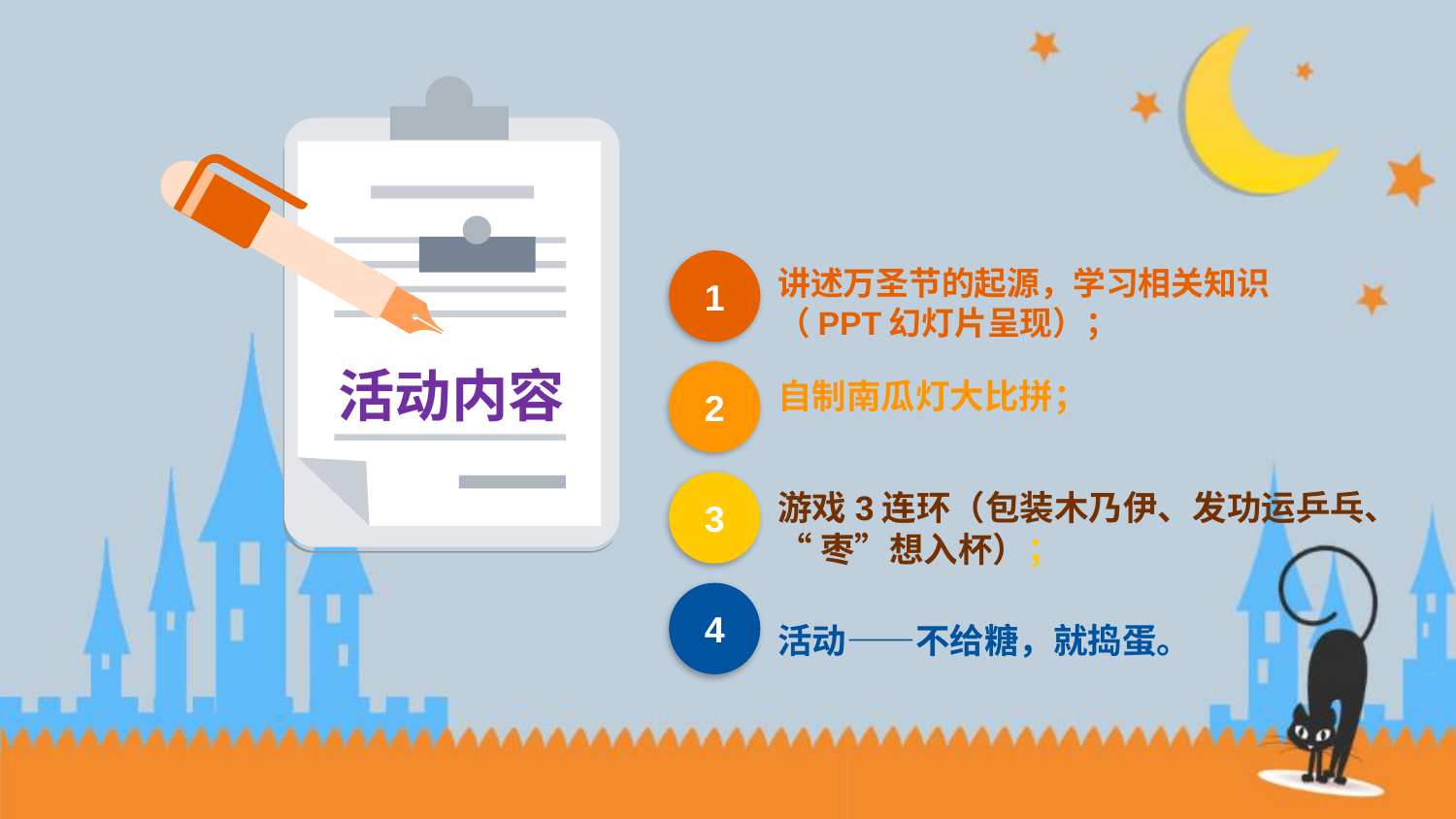

1
讲述万圣节的起源，学习相关知识
（PPT幻灯片呈现）；
活动内容
2
自制南瓜灯大比拼；
3
游戏3连环（包装木乃伊、发功运乒乓、
“枣”想入杯）；
4
活动——不给糖，就捣蛋。